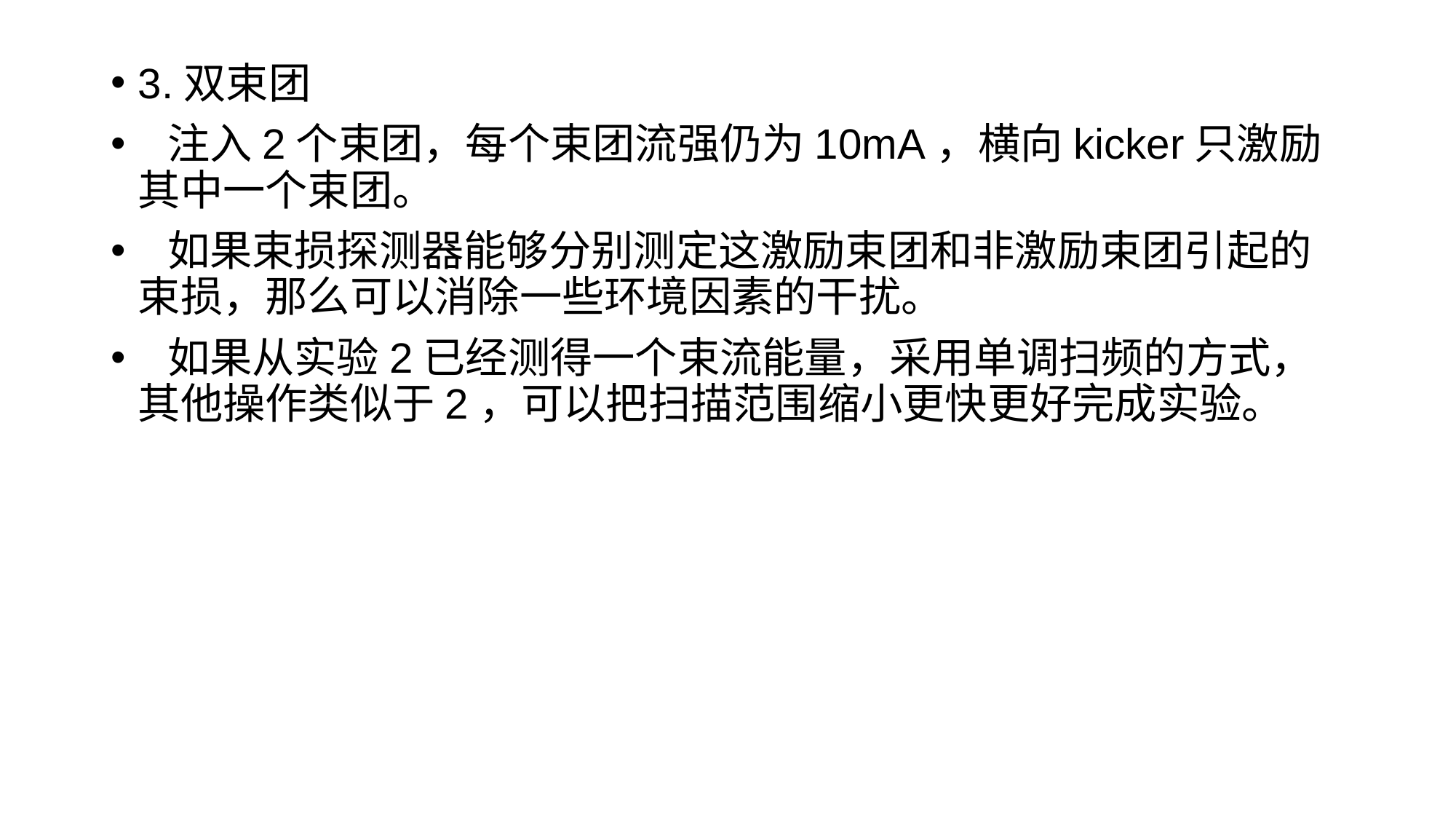

3.双束团
  注入2个束团，每个束团流强仍为10mA，横向kicker只激励其中一个束团。
  如果束损探测器能够分别测定这激励束团和非激励束团引起的束损，那么可以消除一些环境因素的干扰。
  如果从实验2已经测得一个束流能量，采用单调扫频的方式，其他操作类似于2，可以把扫描范围缩小更快更好完成实验。